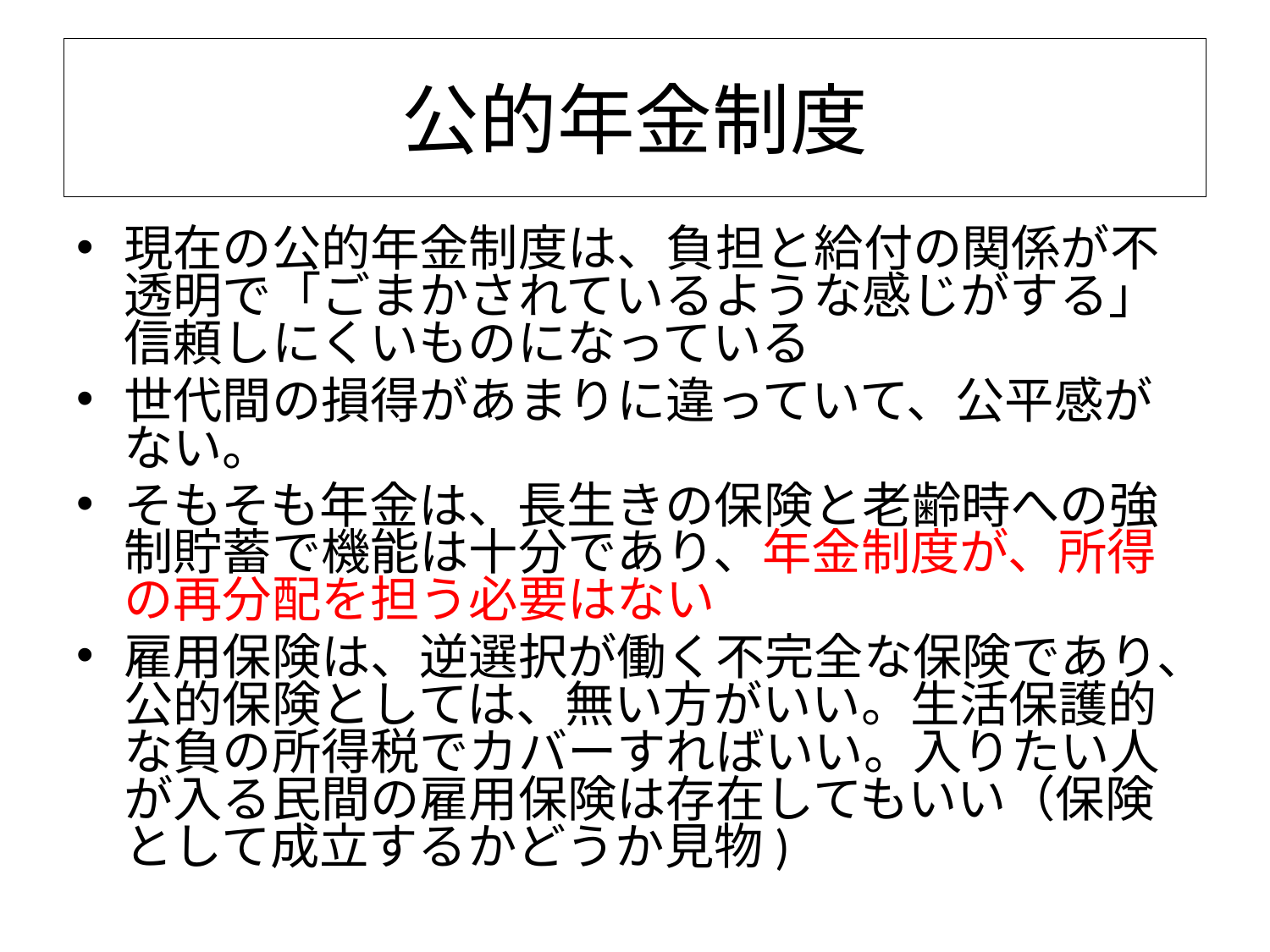

# 公的年金制度
現在の公的年金制度は、負担と給付の関係が不透明で「ごまかされているような感じがする」信頼しにくいものになっている
世代間の損得があまりに違っていて、公平感がない。
そもそも年金は、長生きの保険と老齢時への強制貯蓄で機能は十分であり、年金制度が、所得の再分配を担う必要はない
雇用保険は、逆選択が働く不完全な保険であり、公的保険としては、無い方がいい。生活保護的な負の所得税でカバーすればいい。入りたい人が入る民間の雇用保険は存在してもいい（保険として成立するかどうか見物)